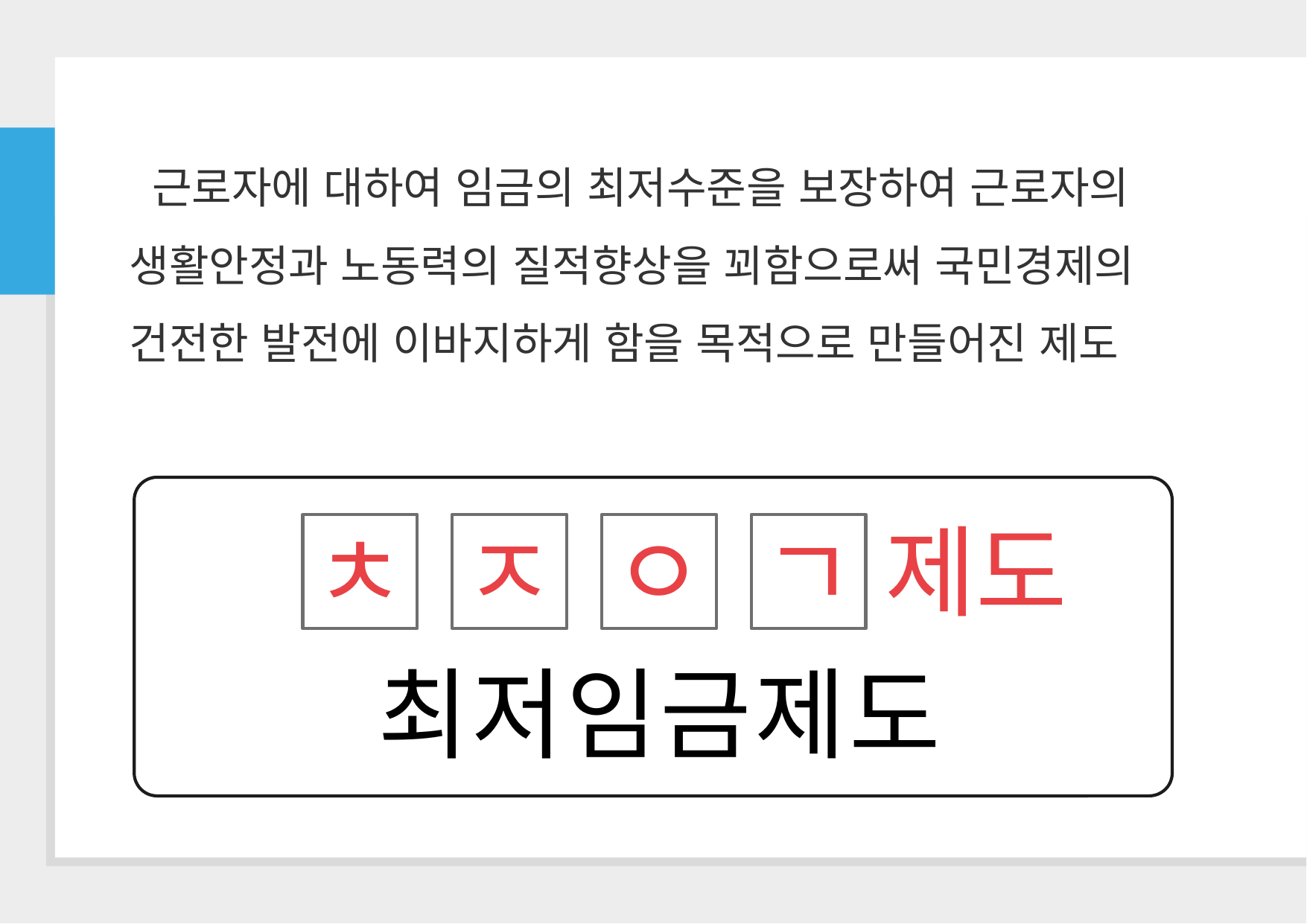

근로자에 대하여 임금의 최저수준을 보장하여 근로자의 생활안정과 노동력의 질적향상을 꾀함으로써 국민경제의 건전한 발전에 이바지하게 함을 목적으로 만들어진 제도

ㅊ
ㅈ
ㅇ
ㄱ
제도
최저임금제도